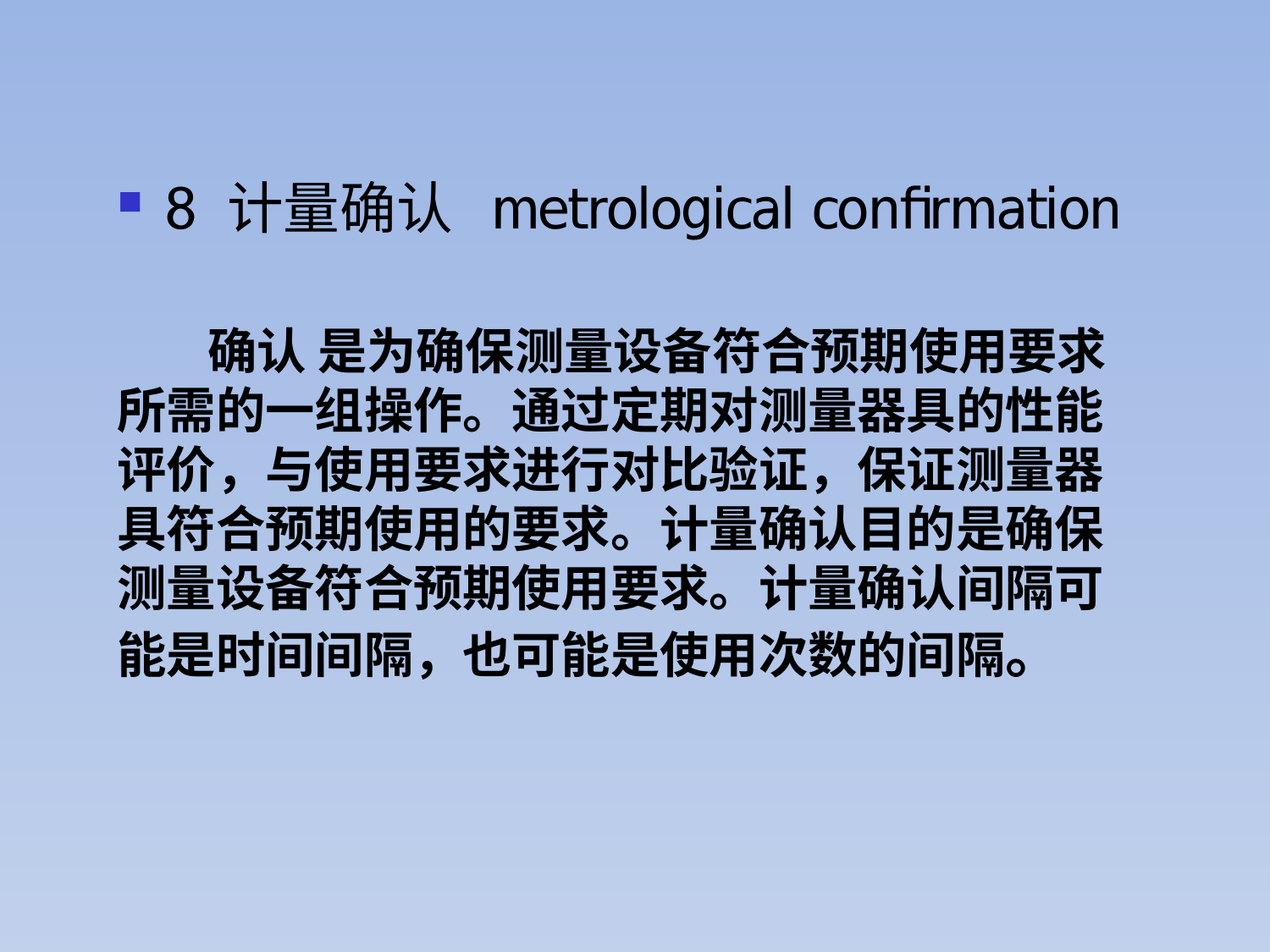

8 计量确认  metrological confirmation

       确认 是为确保测量设备符合预期使用要求所需的一组操作。通过定期对测量器具的性能评价，与使用要求进行对比验证，保证测量器具符合预期使用的要求。计量确认目的是确保测量设备符合预期使用要求。计量确认间隔可能是时间间隔，也可能是使用次数的间隔。